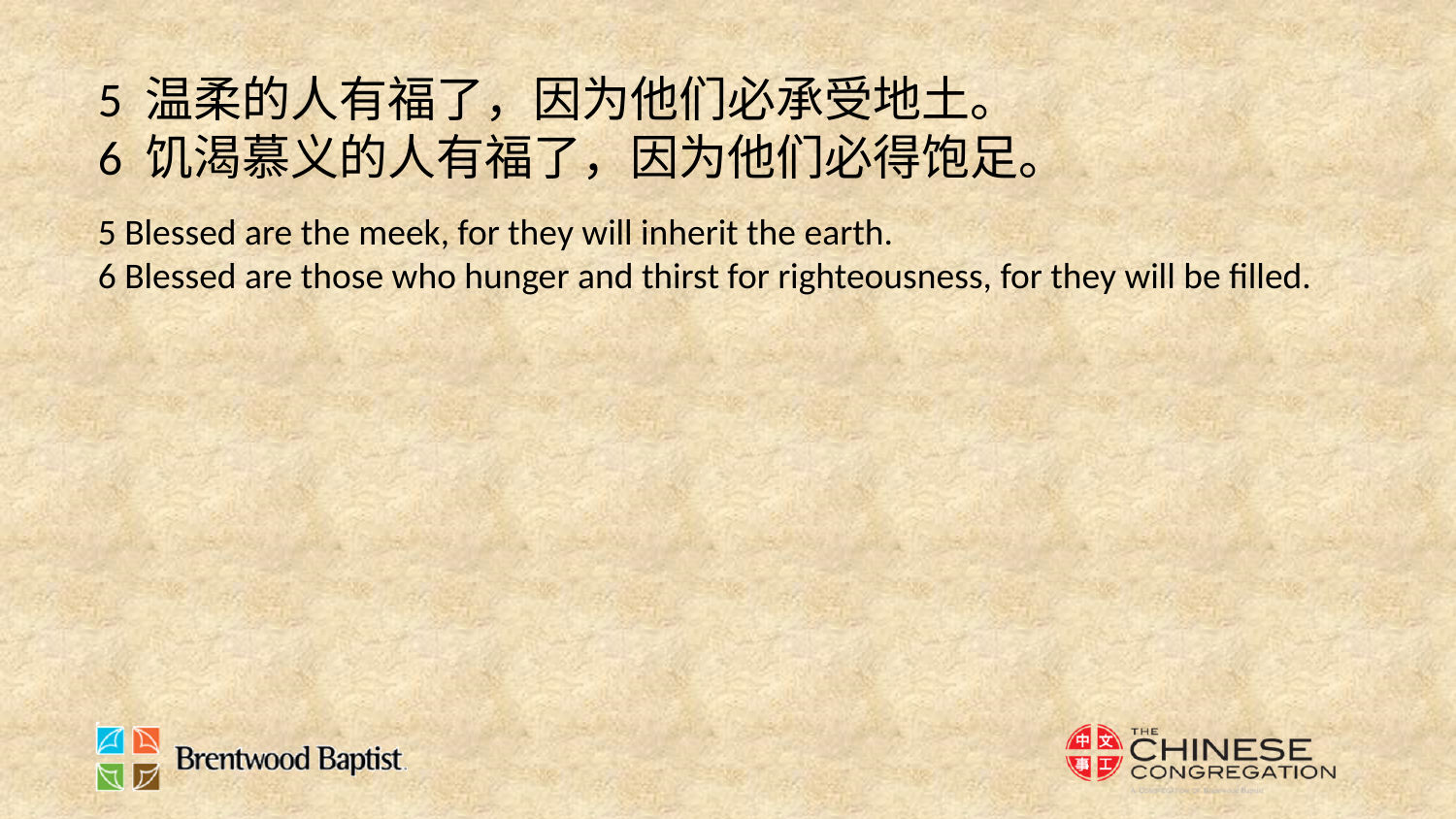

5 温柔的人有福了，因为他们必承受地土。
6 饥渴慕义的人有福了，因为他们必得饱足。

5 Blessed are the meek, for they will inherit the earth.
6 Blessed are those who hunger and thirst for righteousness, for they will be filled.